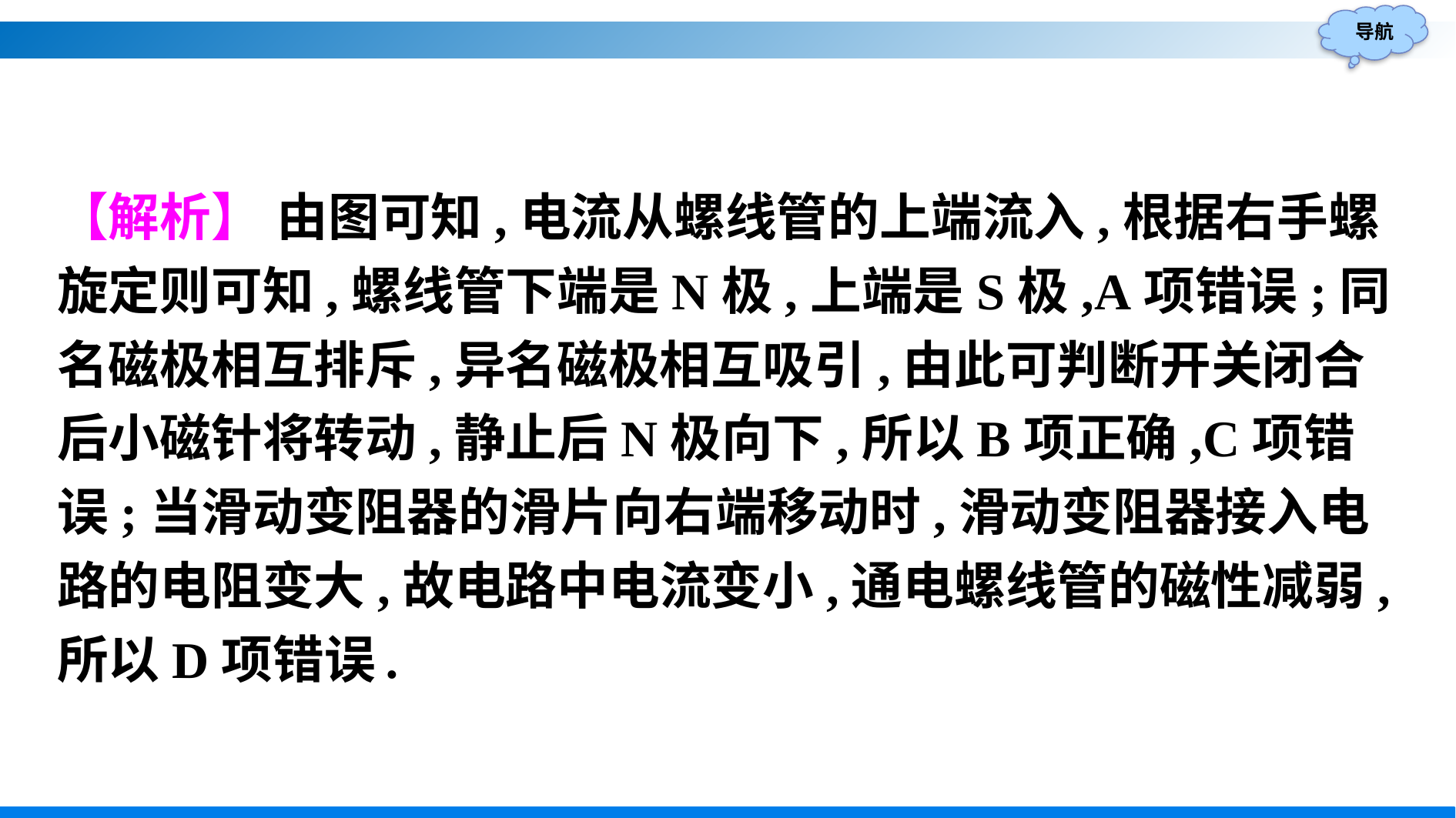

【解析】 由图可知,电流从螺线管的上端流入,根据右手螺旋定则可知,螺线管下端是N极,上端是S极,A项错误;同名磁极相互排斥,异名磁极相互吸引,由此可判断开关闭合后小磁针将转动,静止后N极向下,所以B项正确,C项错误;当滑动变阻器的滑片向右端移动时,滑动变阻器接入电路的电阻变大,故电路中电流变小,通电螺线管的磁性减弱,所以D项错误.